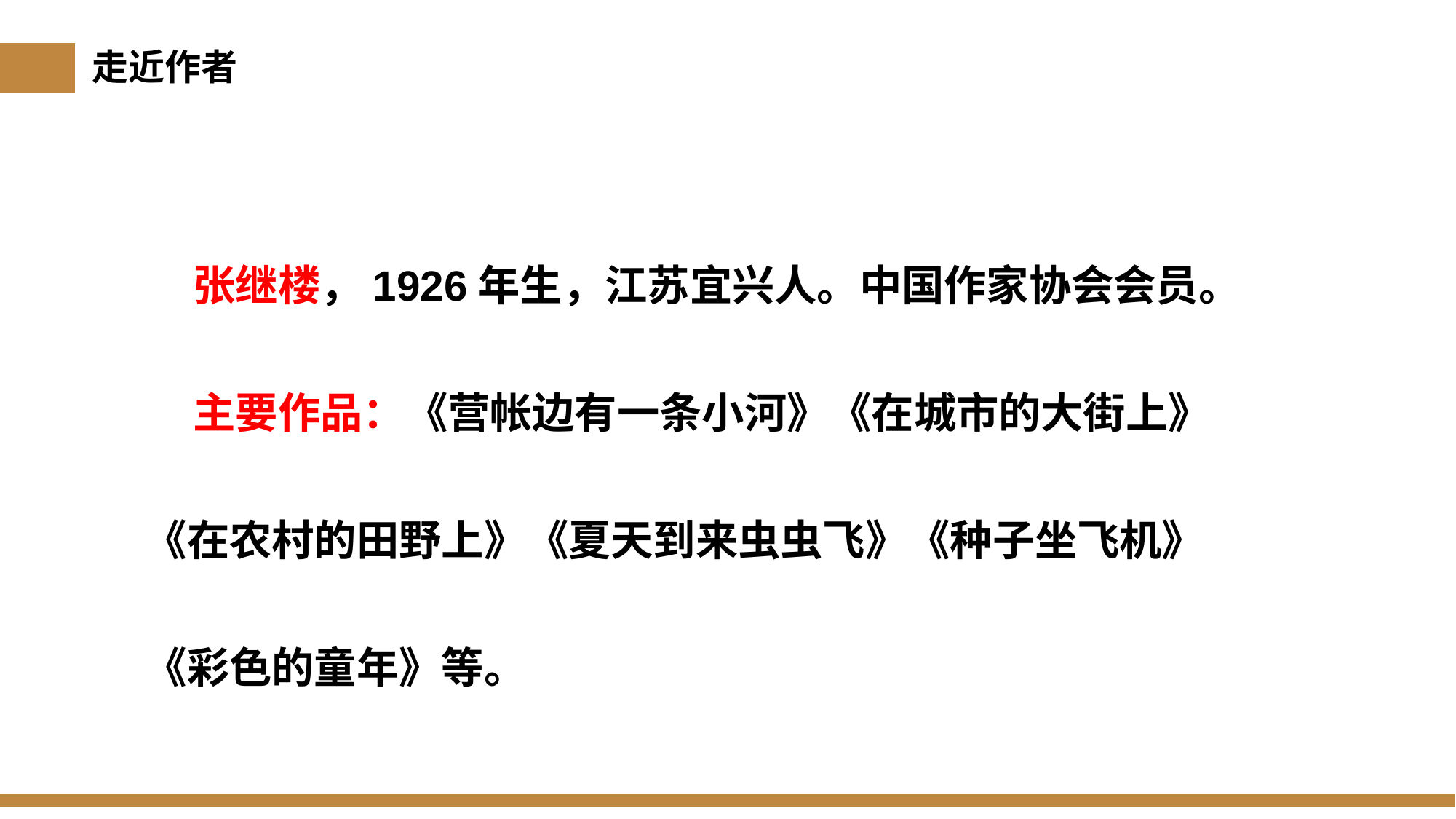

走近作者
    张继楼，1926年生，江苏宜兴人。中国作家协会会员。
    主要作品：《营帐边有一条小河》《在城市的大街上》《在农村的田野上》《夏天到来虫虫飞》《种子坐飞机》《彩色的童年》等。